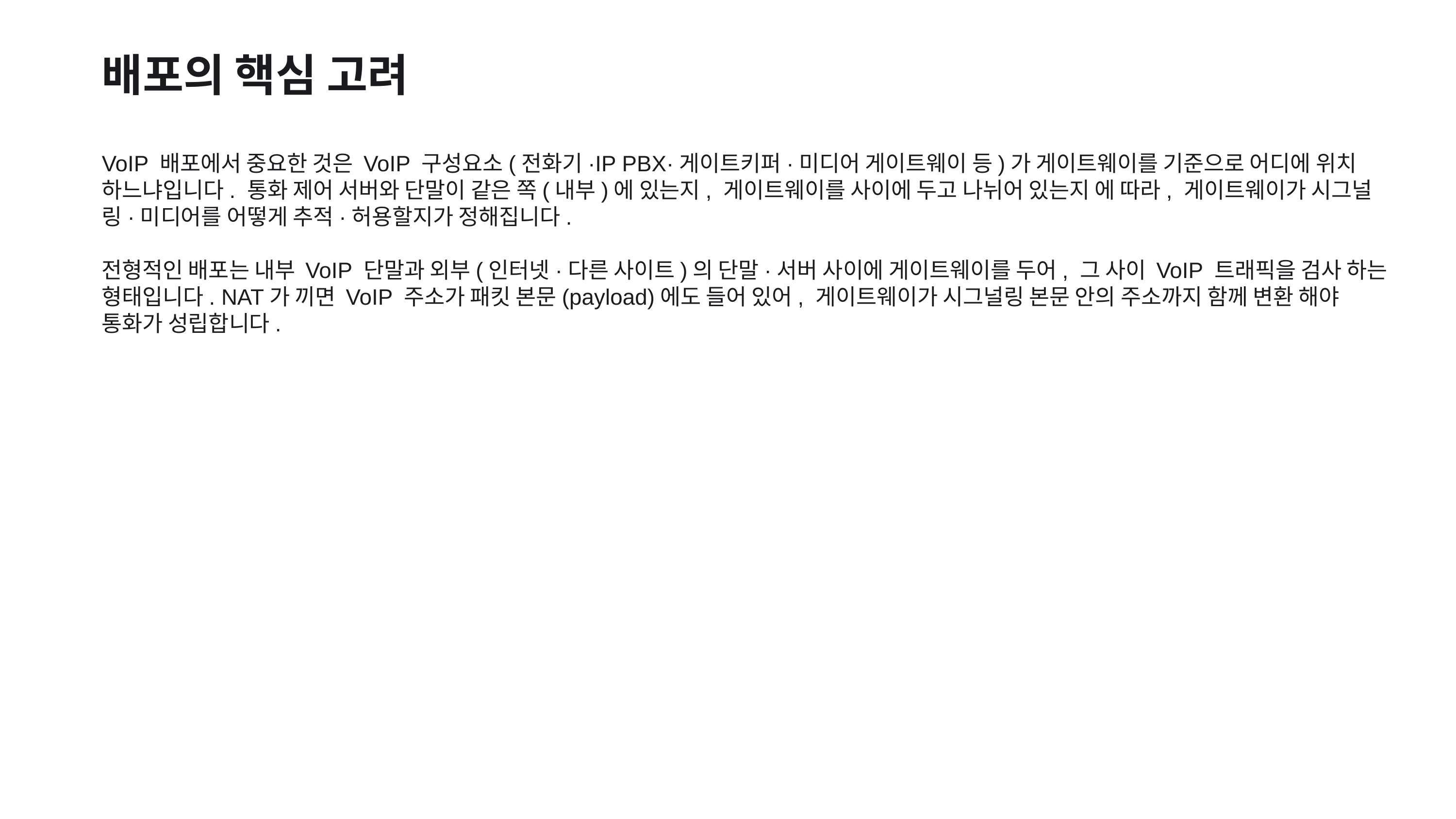

배포의 핵심 고려
VoIP 배포에서 중요한 것은 VoIP 구성요소(전화기·IP PBX·게이트키퍼·미디어 게이트웨이 등)가 게이트웨이를 기준으로 어디에 위치 하느냐입니다. 통화 제어 서버와 단말이 같은 쪽(내부)에 있는지, 게이트웨이를 사이에 두고 나뉘어 있는지 에 따라, 게이트웨이가 시그널링·미디어를 어떻게 추적·허용할지가 정해집니다.

전형적인 배포는 내부 VoIP 단말과 외부(인터넷·다른 사이트)의 단말·서버 사이에 게이트웨이를 두어, 그 사이 VoIP 트래픽을 검사 하는 형태입니다. NAT가 끼면 VoIP 주소가 패킷 본문(payload)에도 들어 있어, 게이트웨이가 시그널링 본문 안의 주소까지 함께 변환 해야 통화가 성립합니다.